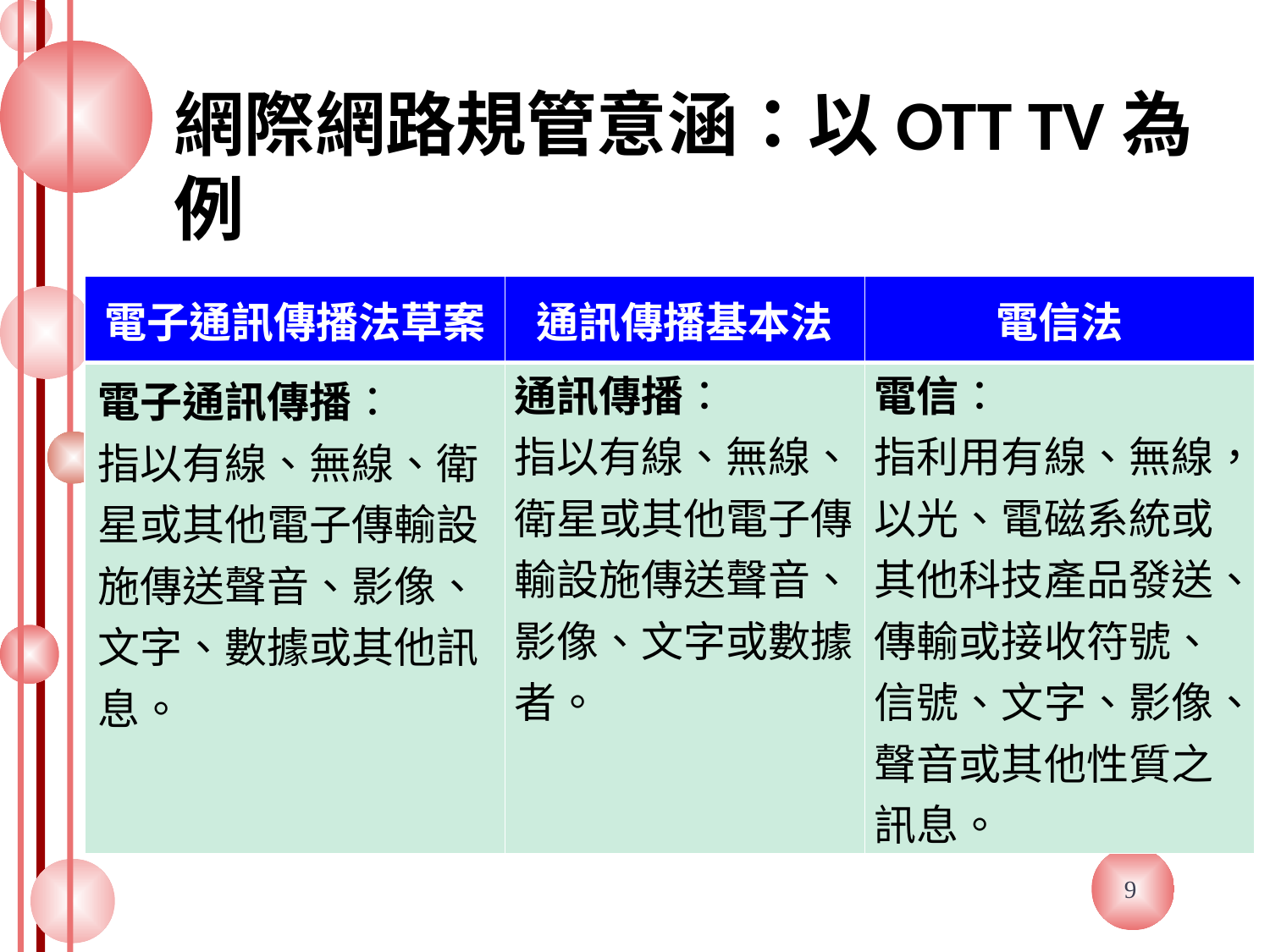

# 網際網路規管意涵：以OTT TV為例
| 電子通訊傳播法草案 | 通訊傳播基本法 | 電信法 |
| --- | --- | --- |
| 電子通訊傳播： 指以有線、無線、衛星或其他電子傳輸設施傳送聲音、影像、文字、數據或其他訊息。 | 通訊傳播： 指以有線、無線、衛星或其他電子傳輸設施傳送聲音、影像、文字或數據者。 | 電信： 指利用有線、無線，以光、電磁系統或其他科技產品發送、傳輸或接收符號、信號、文字、影像、聲音或其他性質之訊息。 |
9